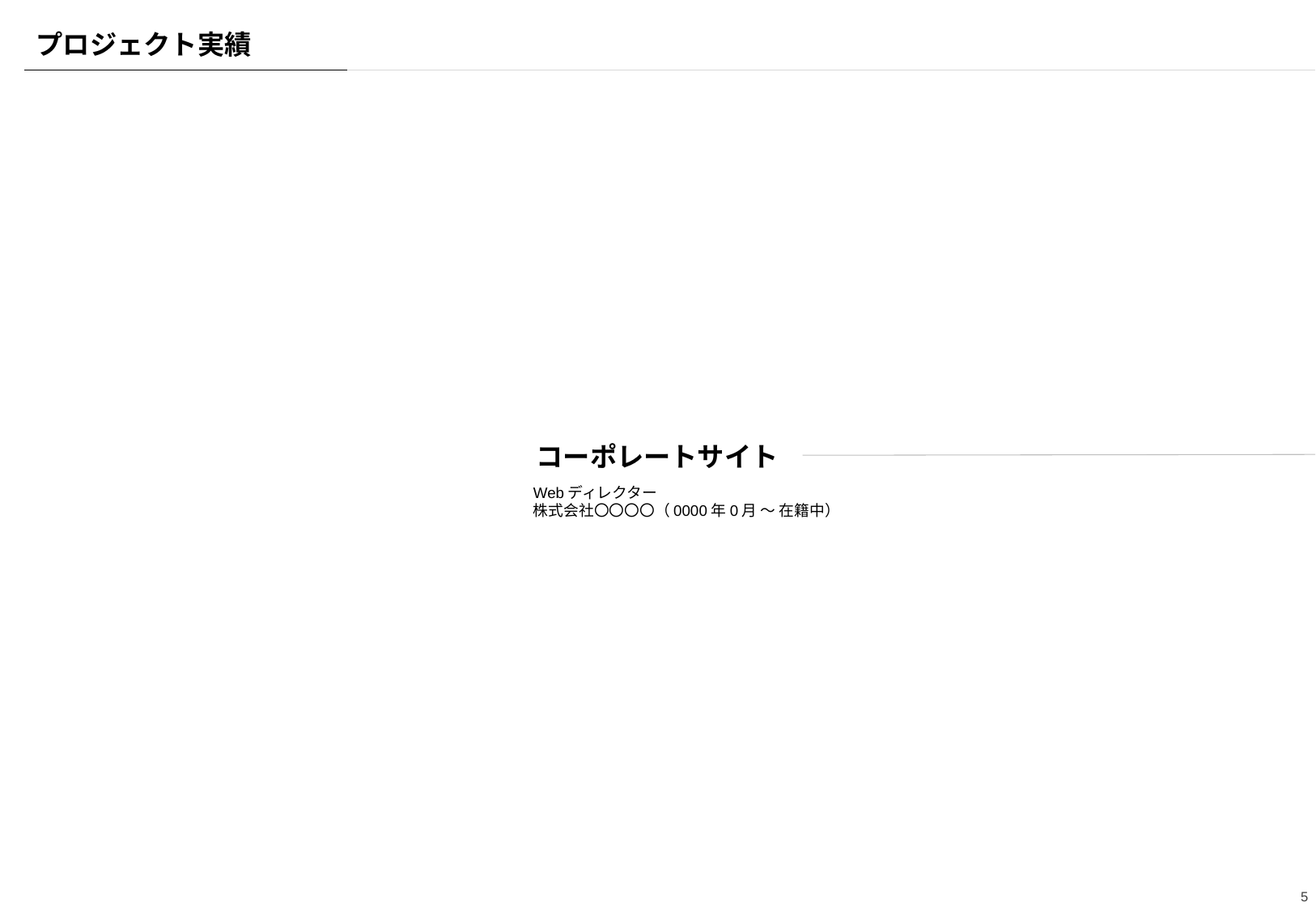

プロジェクト実績
コーポレートサイト
Webディレクター
株式会社〇〇〇〇（0000年0月 ～ 在籍中）
5